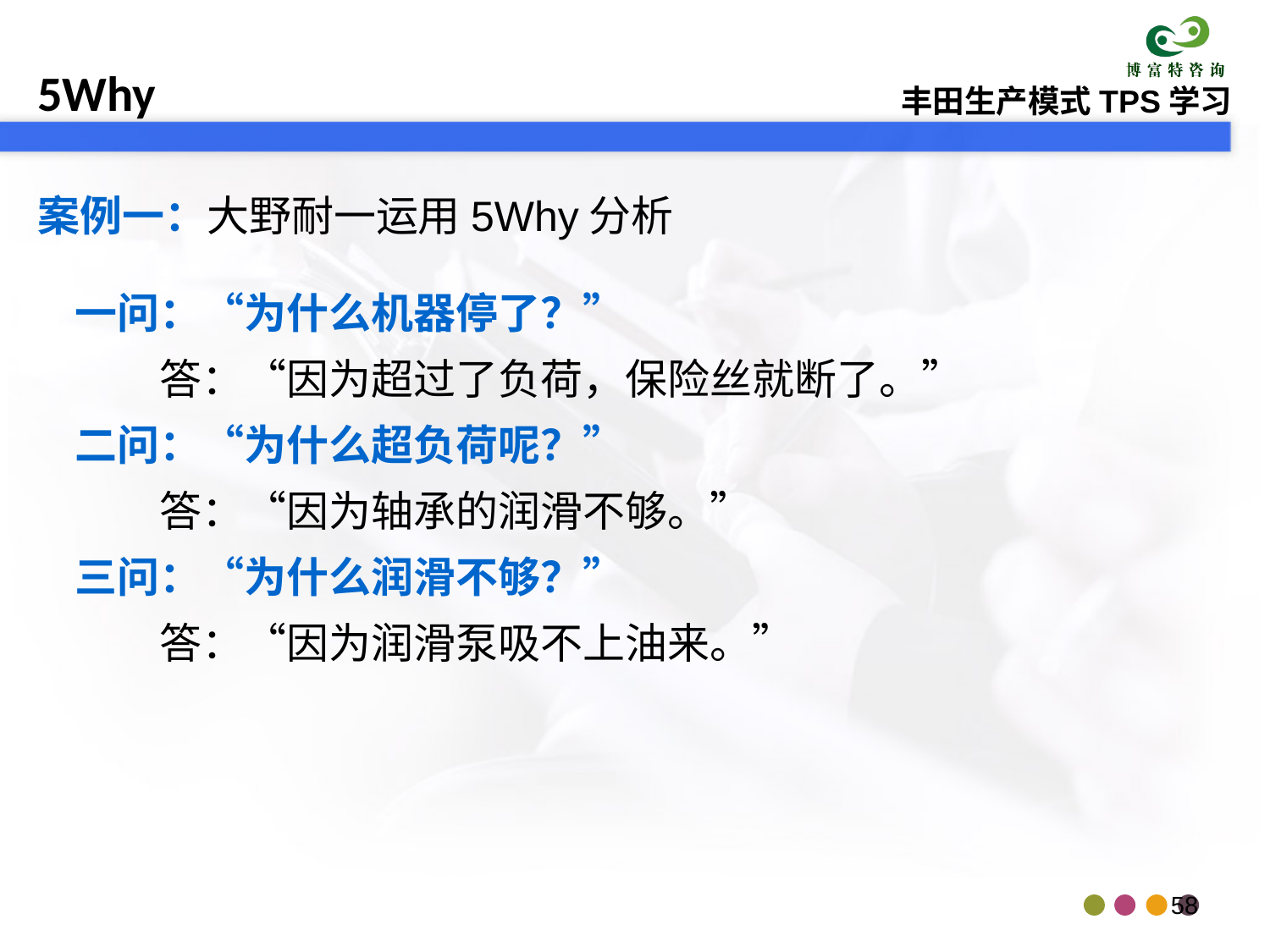

案例一：大野耐一运用5Why分析
一问：“为什么机器停了？”
　　答：“因为超过了负荷，保险丝就断了。”
二问：“为什么超负荷呢？”
　　答：“因为轴承的润滑不够。”
三问：“为什么润滑不够？”
　　答：“因为润滑泵吸不上油来。”